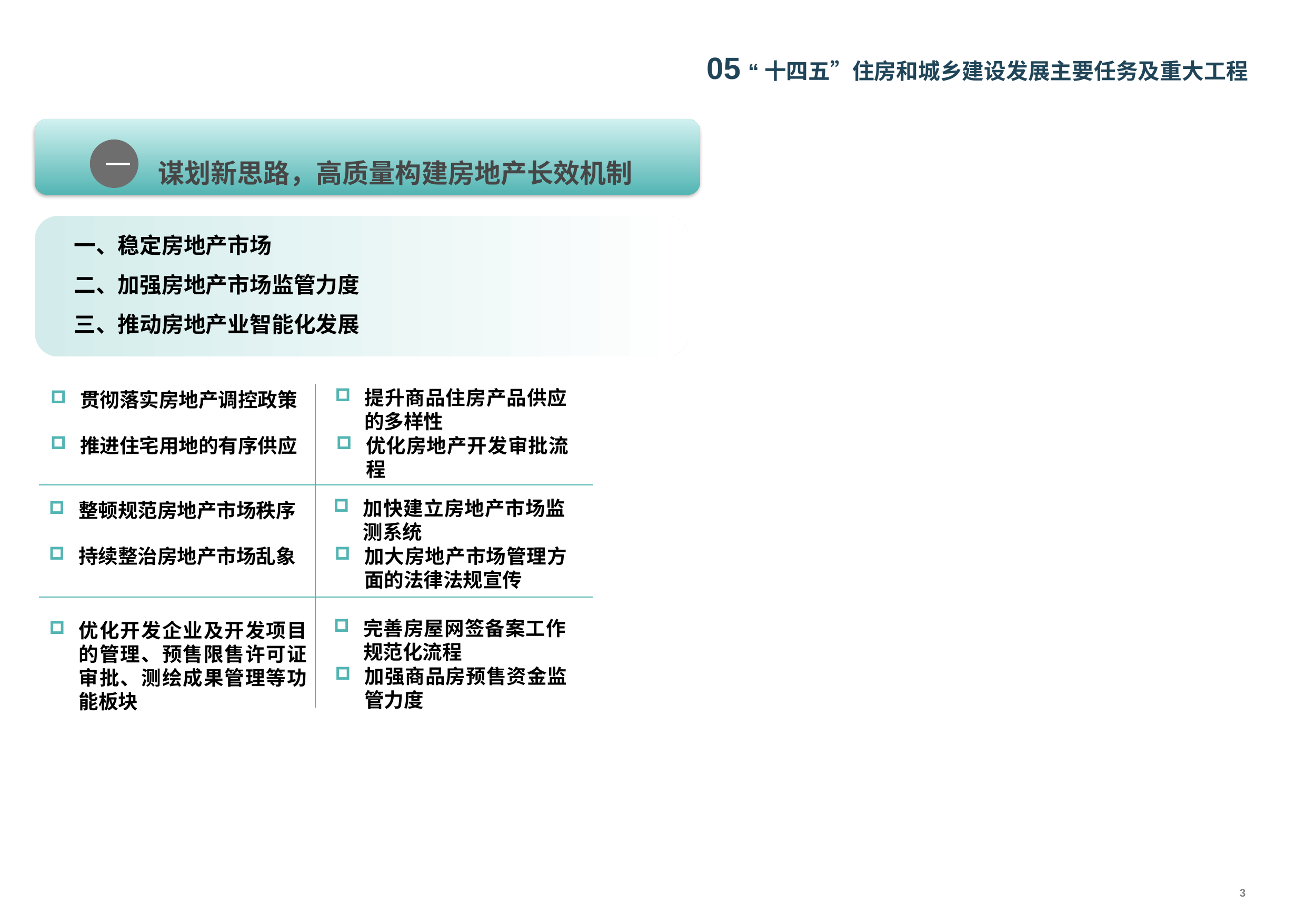

05 “十四五”住房和城乡建设发展主要任务及重大工程

谋划新思路，高质量构建房地产长效机制
一
一、稳定房地产市场
二、加强房地产市场监管力度
三、推动房地产业智能化发展

提升商品住房产品供应的多样性
贯彻落实房地产调控政策
推进住宅用地的有序供应
优化房地产开发审批流程
加快建立房地产市场监测系统
整顿规范房地产市场秩序
持续整治房地产市场乱象
加大房地产市场管理方面的法律法规宣传
完善房屋网签备案工作规范化流程
优化开发企业及开发项目的管理、预售限售许可证审批、测绘成果管理等功能板块
加强商品房预售资金监管力度